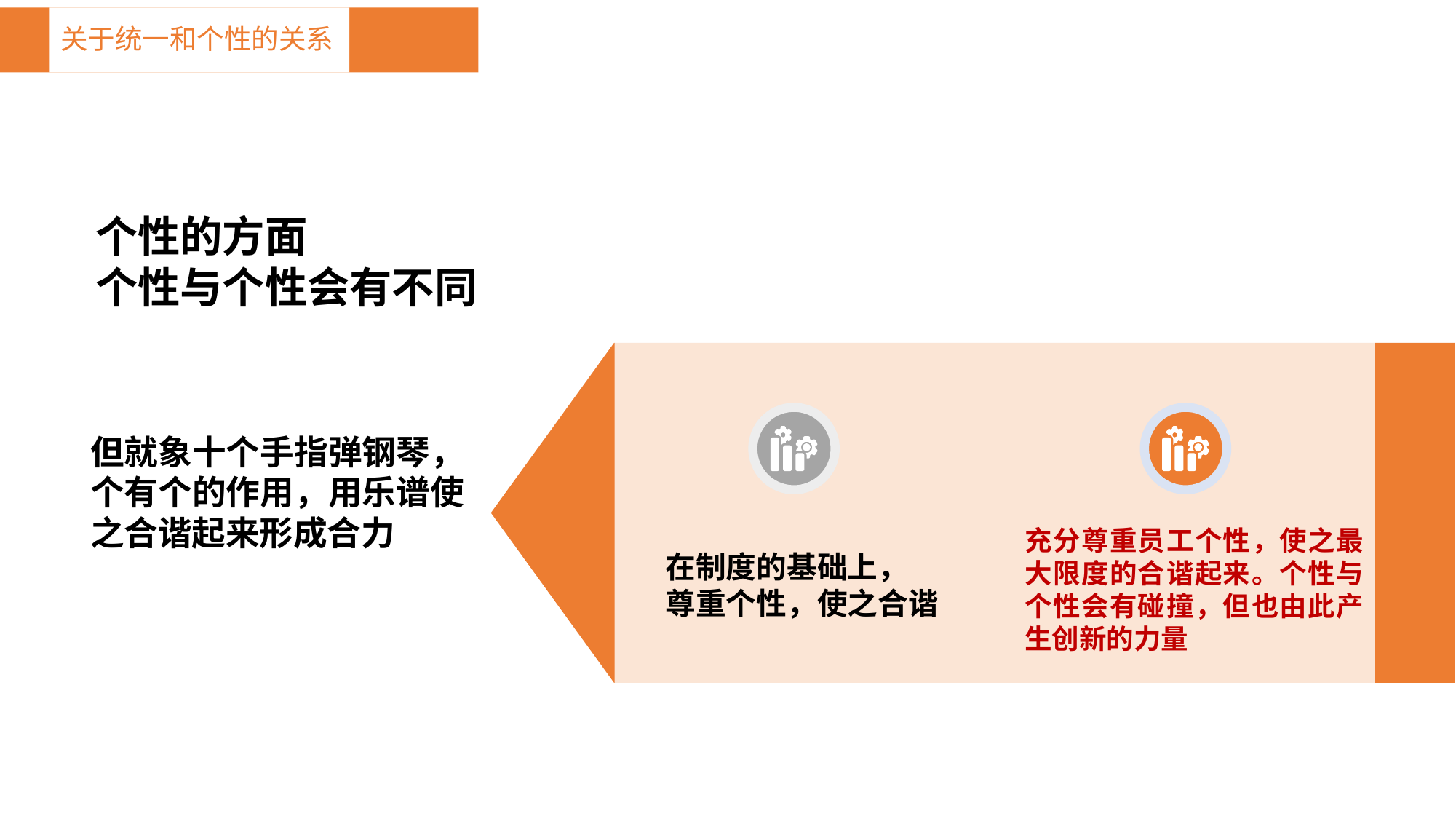

关于统一和个性的关系

个性的方面
个性与个性会有不同

但就象十个手指弹钢琴，个有个的作用，用乐谱使之合谐起来形成合力
充分尊重员工个性，使之最大限度的合谐起来。个性与个性会有碰撞，但也由此产生创新的力量
在制度的基础上，
尊重个性，使之合谐